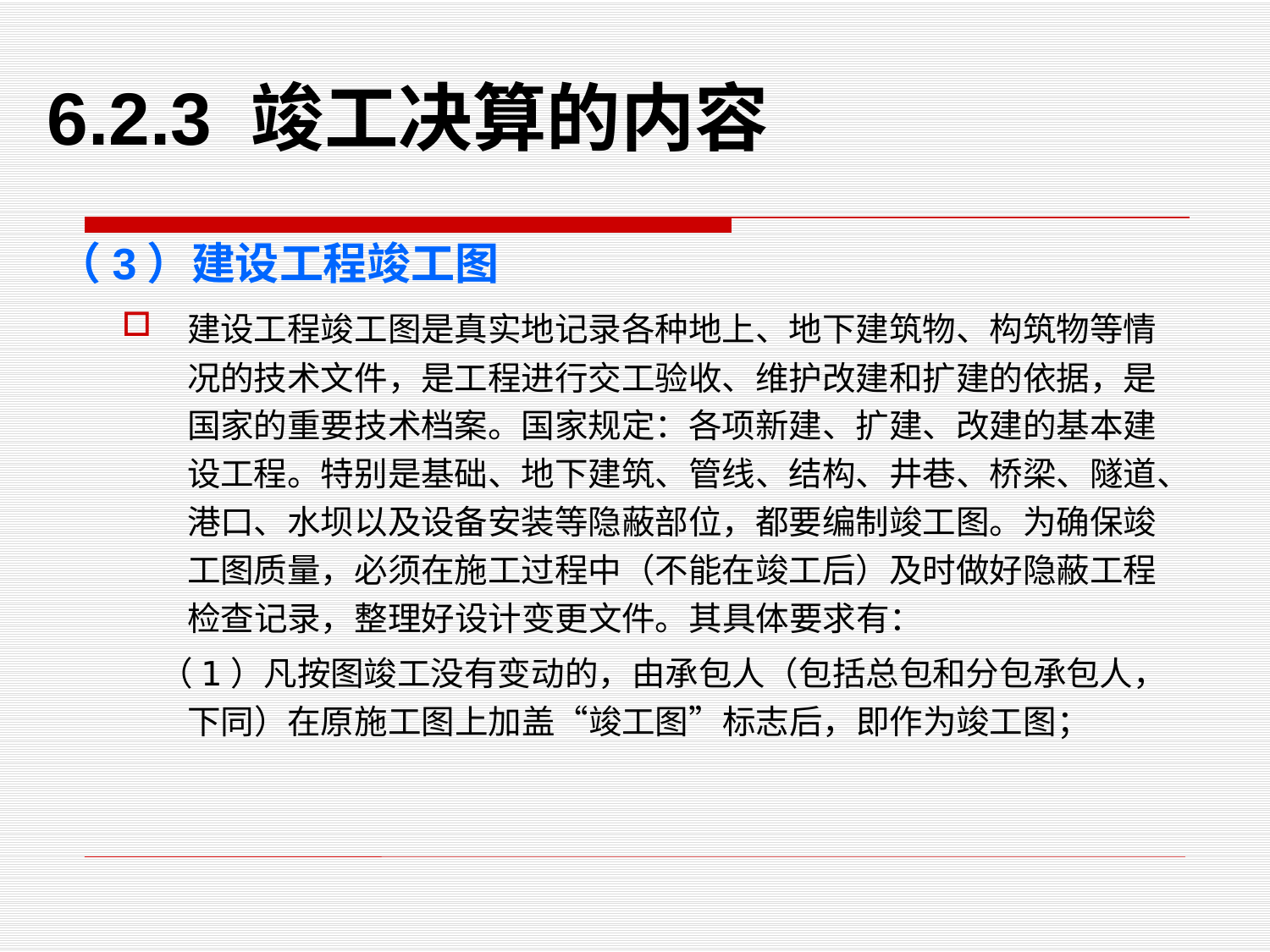

6.2.3 竣工决算的内容
# （3）建设工程竣工图
建设工程竣工图是真实地记录各种地上、地下建筑物、构筑物等情况的技术文件，是工程进行交工验收、维护改建和扩建的依据，是国家的重要技术档案。国家规定：各项新建、扩建、改建的基本建设工程。特别是基础、地下建筑、管线、结构、井巷、桥梁、隧道、港口、水坝以及设备安装等隐蔽部位，都要编制竣工图。为确保竣工图质量，必须在施工过程中（不能在竣工后）及时做好隐蔽工程检查记录，整理好设计变更文件。其具体要求有：
    （1）凡按图竣工没有变动的，由承包人（包括总包和分包承包人，下同）在原施工图上加盖“竣工图”标志后，即作为竣工图；